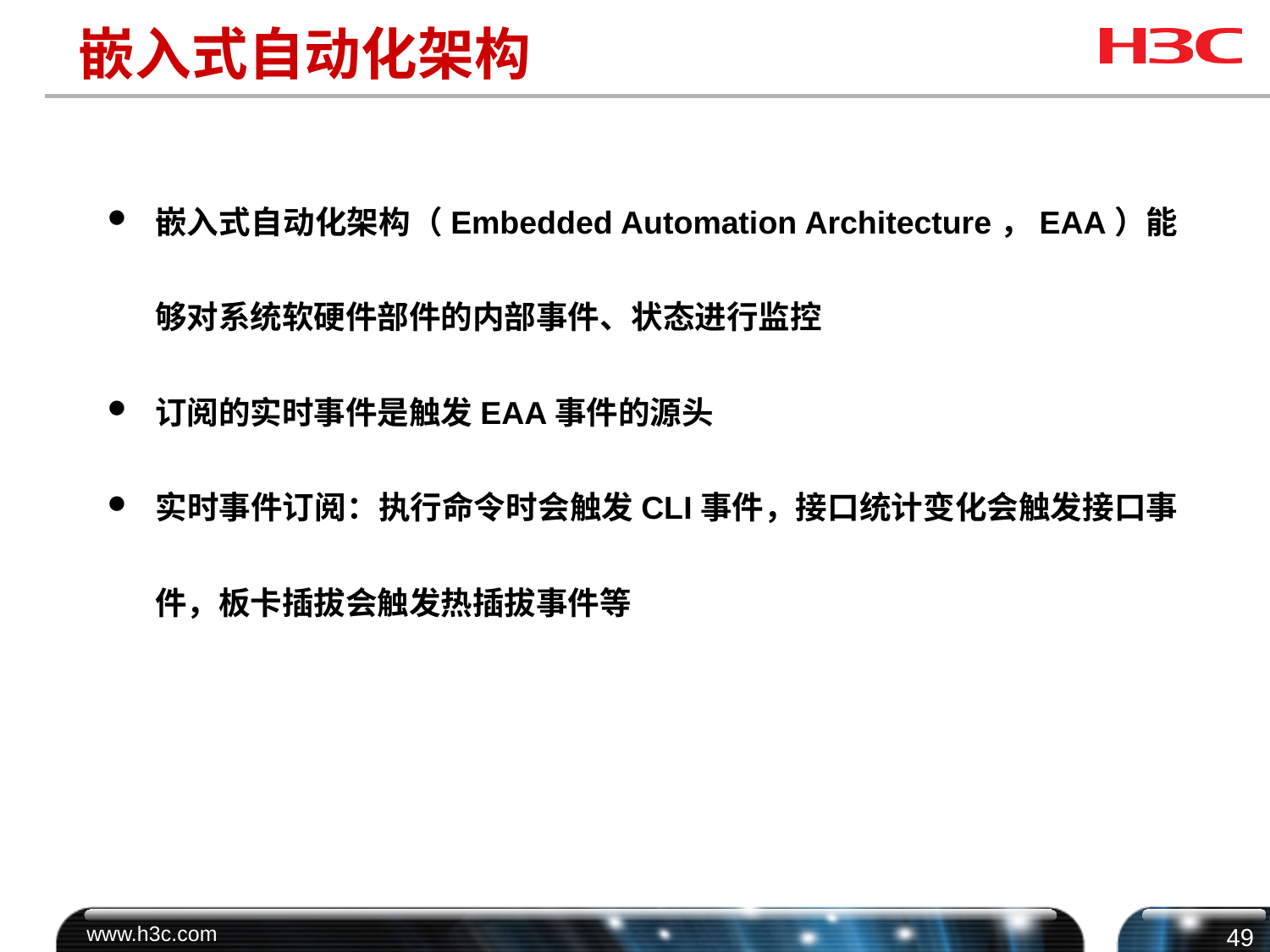

# 嵌入式自动化架构
嵌入式自动化架构（Embedded Automation Architecture，EAA）能够对系统软硬件部件的内部事件、状态进行监控
订阅的实时事件是触发EAA事件的源头
实时事件订阅：执行命令时会触发CLI事件，接口统计变化会触发接口事件，板卡插拔会触发热插拔事件等